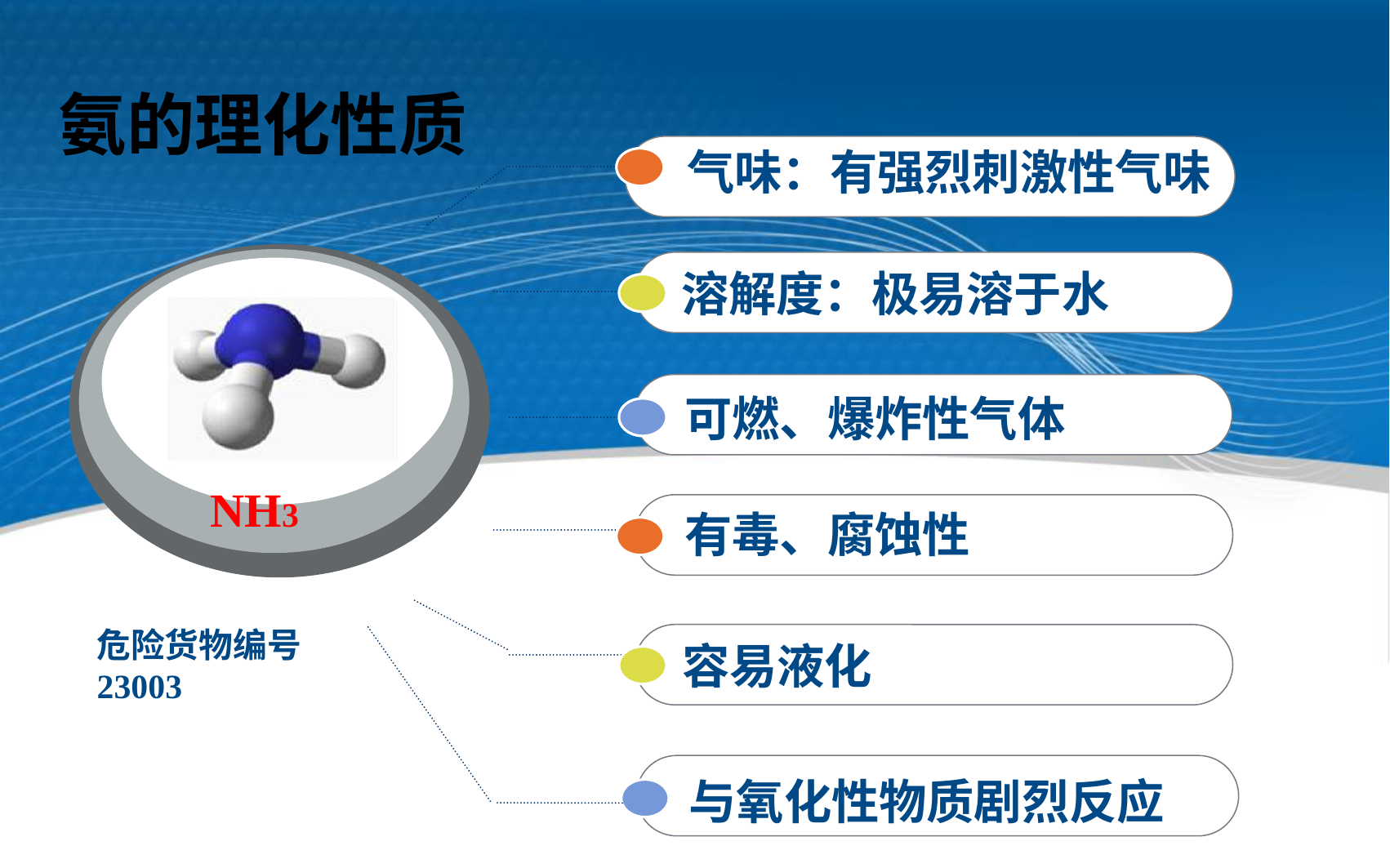

氨的理化性质
气味：有强烈刺激性气味

溶解度：极易溶于水

可燃、爆炸性气体

NH3

有毒、腐蚀性

  容易液化

与氧化性物质剧烈反应

危险货物编号
23003